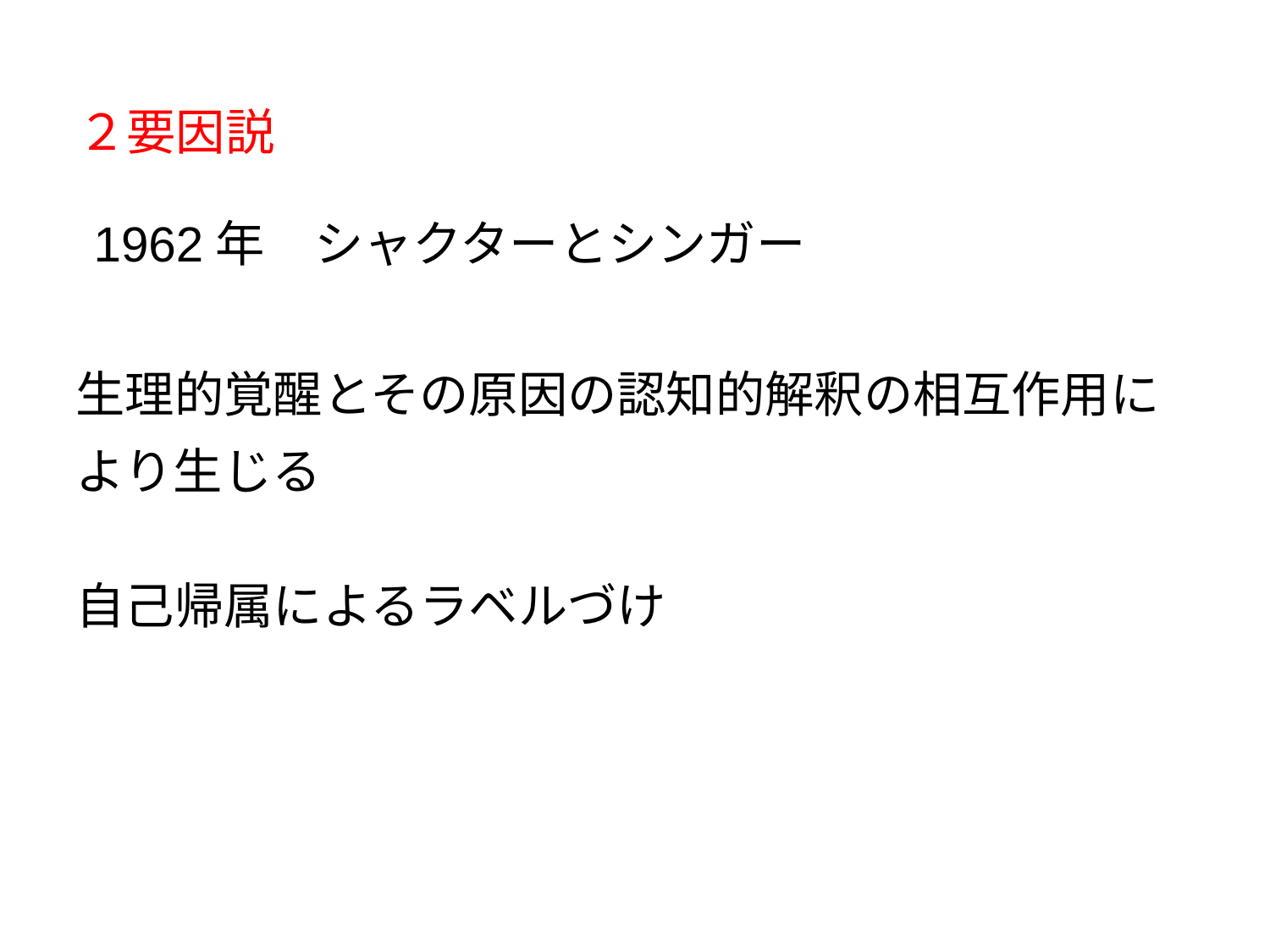

#
２要因説
1962年　シャクターとシンガー
生理的覚醒とその原因の認知的解釈の相互作用により生じる
自己帰属によるラベルづけ